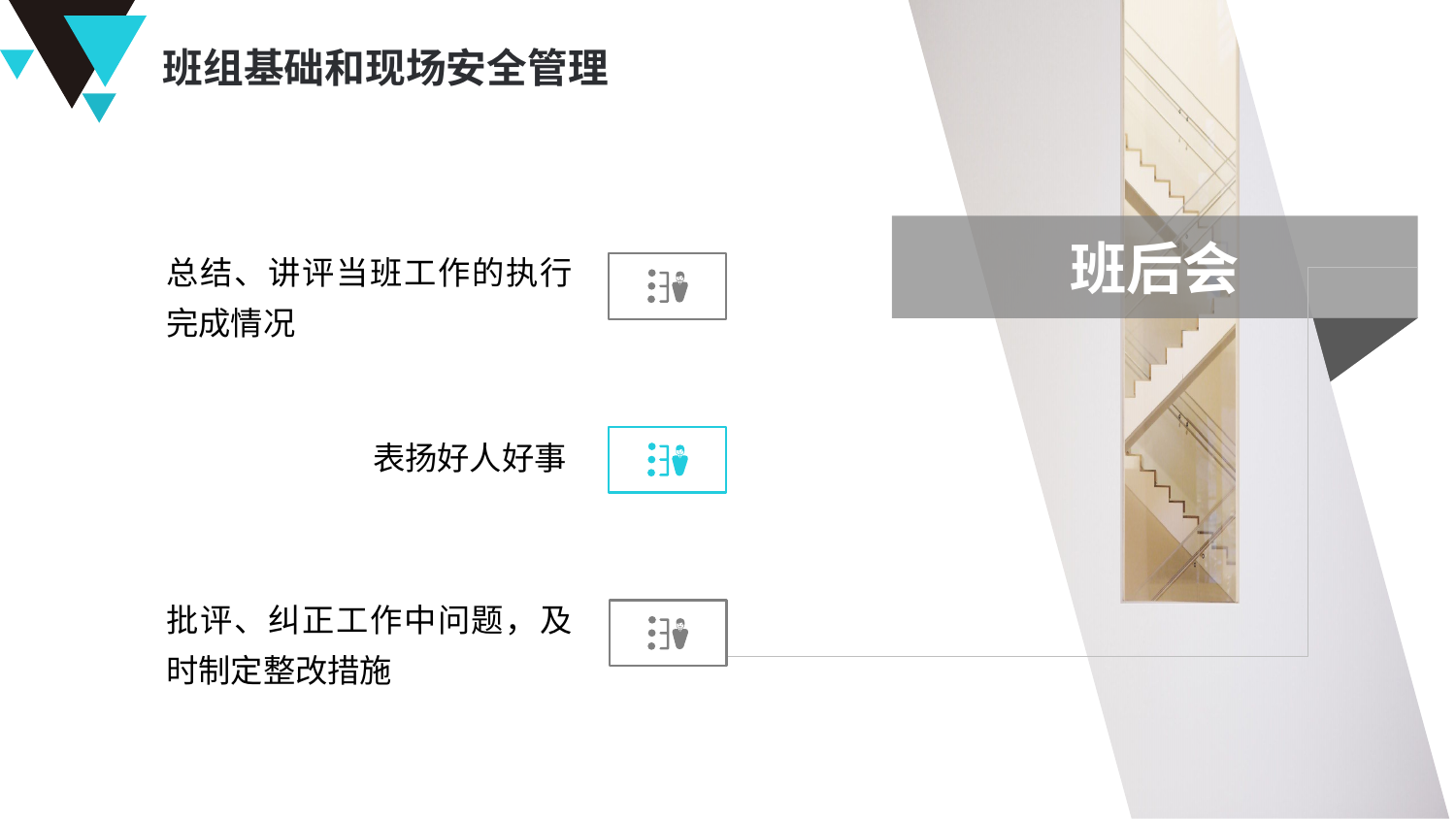

班组基础和现场安全管理
班后会
总结、讲评当班工作的执行完成情况

表扬好人好事
批评、纠正工作中问题，及时制定整改措施